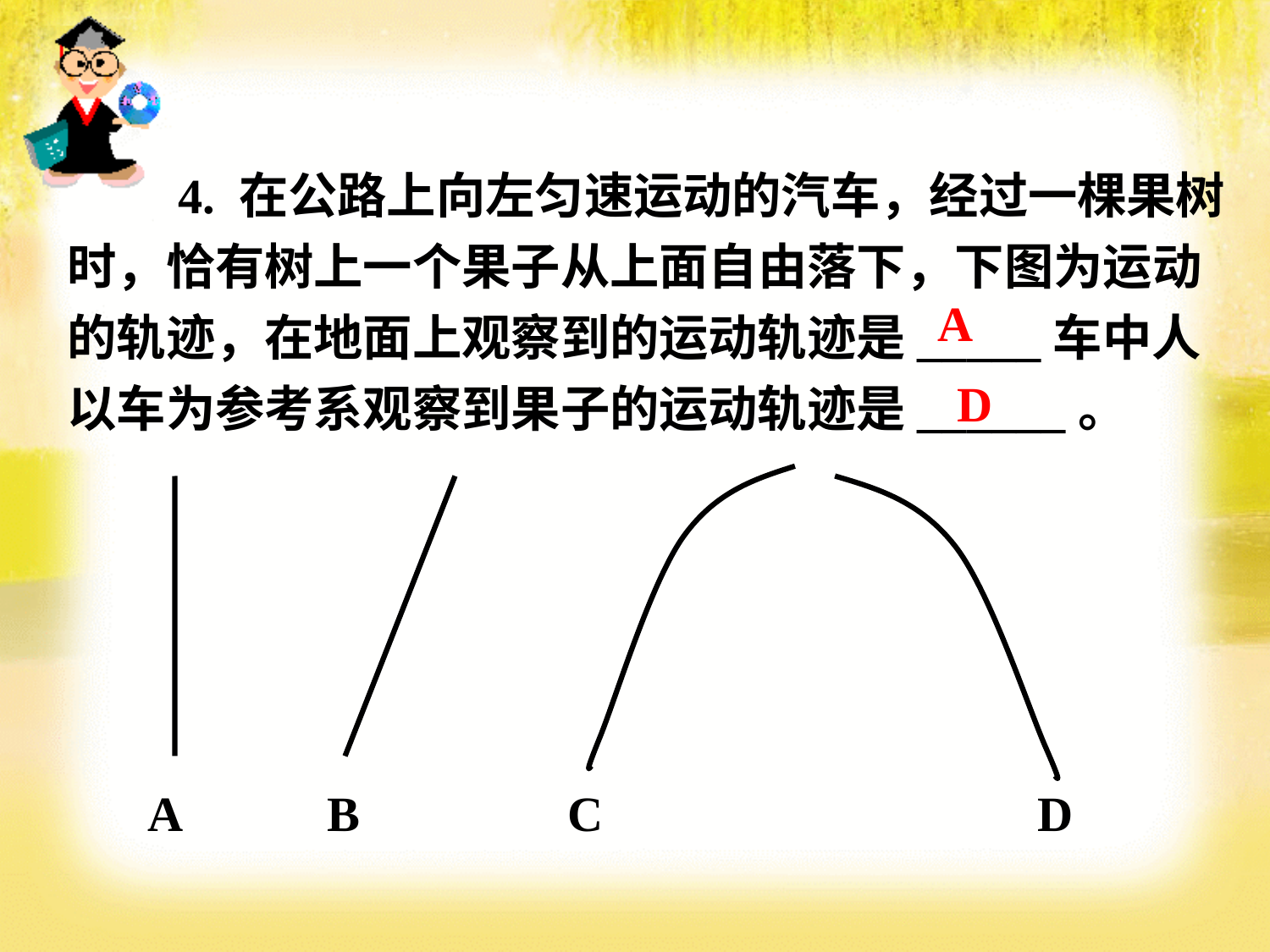

4. 在公路上向左匀速运动的汽车，经过一棵果树时，恰有树上一个果子从上面自由落下，下图为运动的轨迹，在地面上观察到的运动轨迹是_____车中人以车为参考系观察到果子的运动轨迹是______。
A
D

A
B
C
D